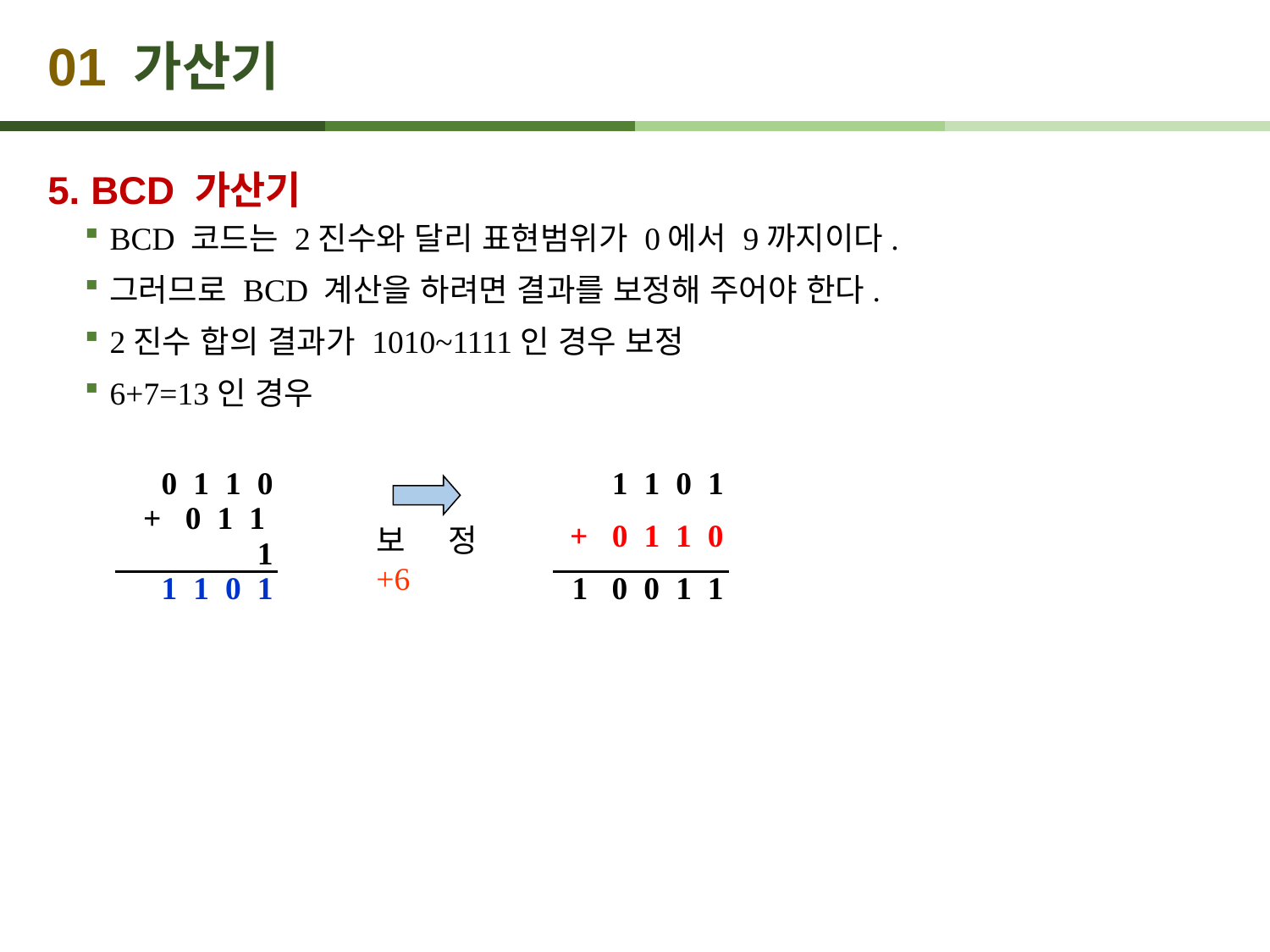

# 01 가산기
5. BCD 가산기
BCD 코드는 2진수와 달리 표현범위가 0에서 9까지이다.
그러므로 BCD 계산을 하려면 결과를 보정해 주어야 한다.
2진수 합의 결과가 1010~1111인 경우 보정
6+7=13인 경우

| 0 1 1 0 |  | 1 1 0 1 |
| --- | --- | --- |
| + 0 1 1 1 |  | + 0 1 1 0 |
| 1 1 0 1 |  | 1 0 0 1 1 |

보정 +6